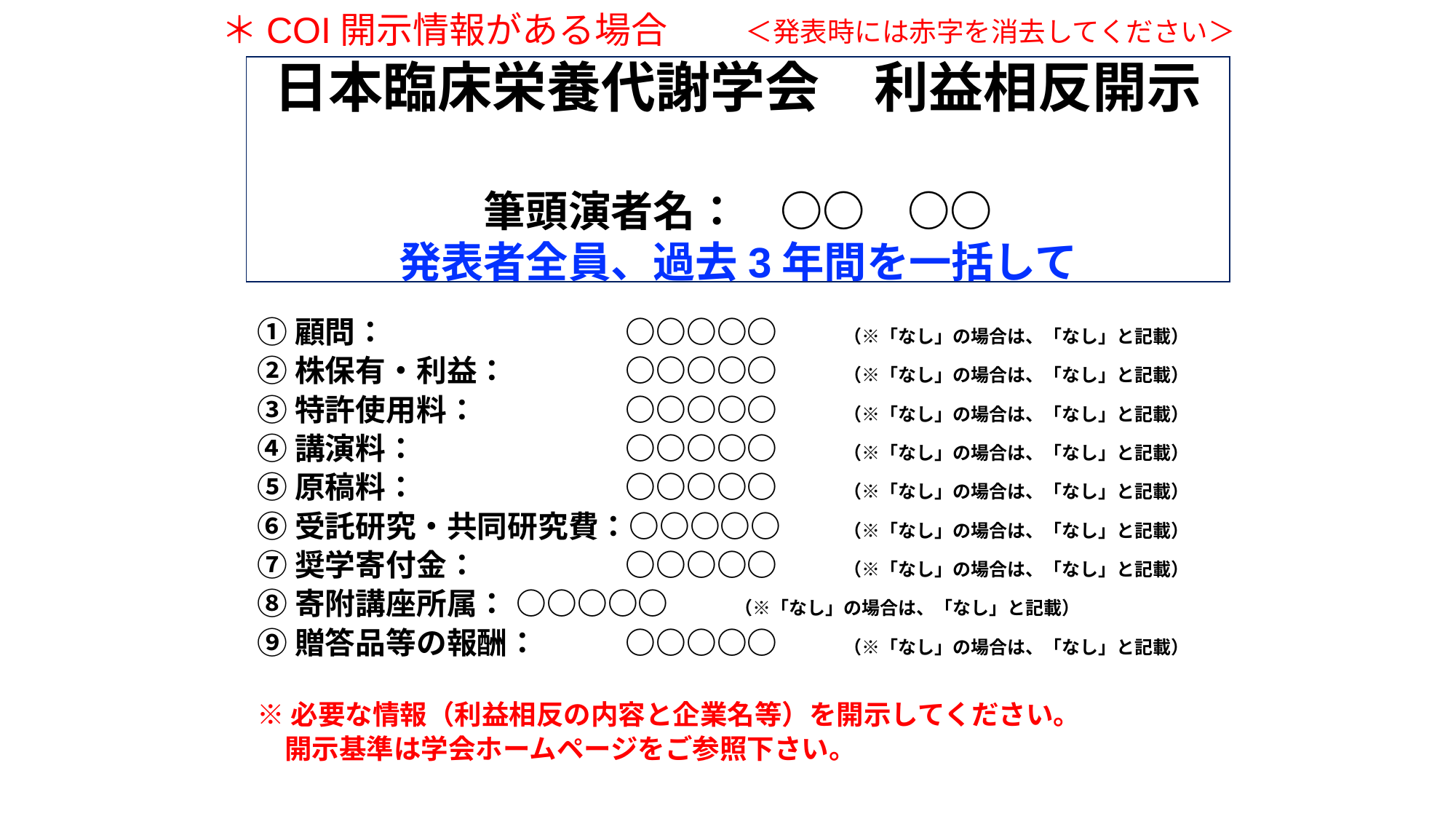

＊COI開示情報がある場合
＜発表時には赤字を消去してください＞
日本臨床栄養代謝学会　利益相反開示　
筆頭演者名：　○○　○○
発表者全員、過去3年間を一括して
①顧問：			○○○○○	（※「なし」の場合は、「なし」と記載）
②株保有・利益：		○○○○○ 	（※「なし」の場合は、「なし」と記載）
③特許使用料：		○○○○○ 	（※「なし」の場合は、「なし」と記載）
④講演料：		○○○○○ 	（※「なし」の場合は、「なし」と記載）
⑤原稿料：		○○○○○ 	（※「なし」の場合は、「なし」と記載）
⑥受託研究・共同研究費：○○○○○	（※「なし」の場合は、「なし」と記載）
⑦奨学寄付金：		○○○○○	（※「なし」の場合は、「なし」と記載）
⑧寄附講座所属：	○○○○○	（※「なし」の場合は、「なし」と記載）
⑨贈答品等の報酬：	○○○○○	（※「なし」の場合は、「なし」と記載）

※必要な情報（利益相反の内容と企業名等）を開示してください。
　開示基準は学会ホームページをご参照下さい。